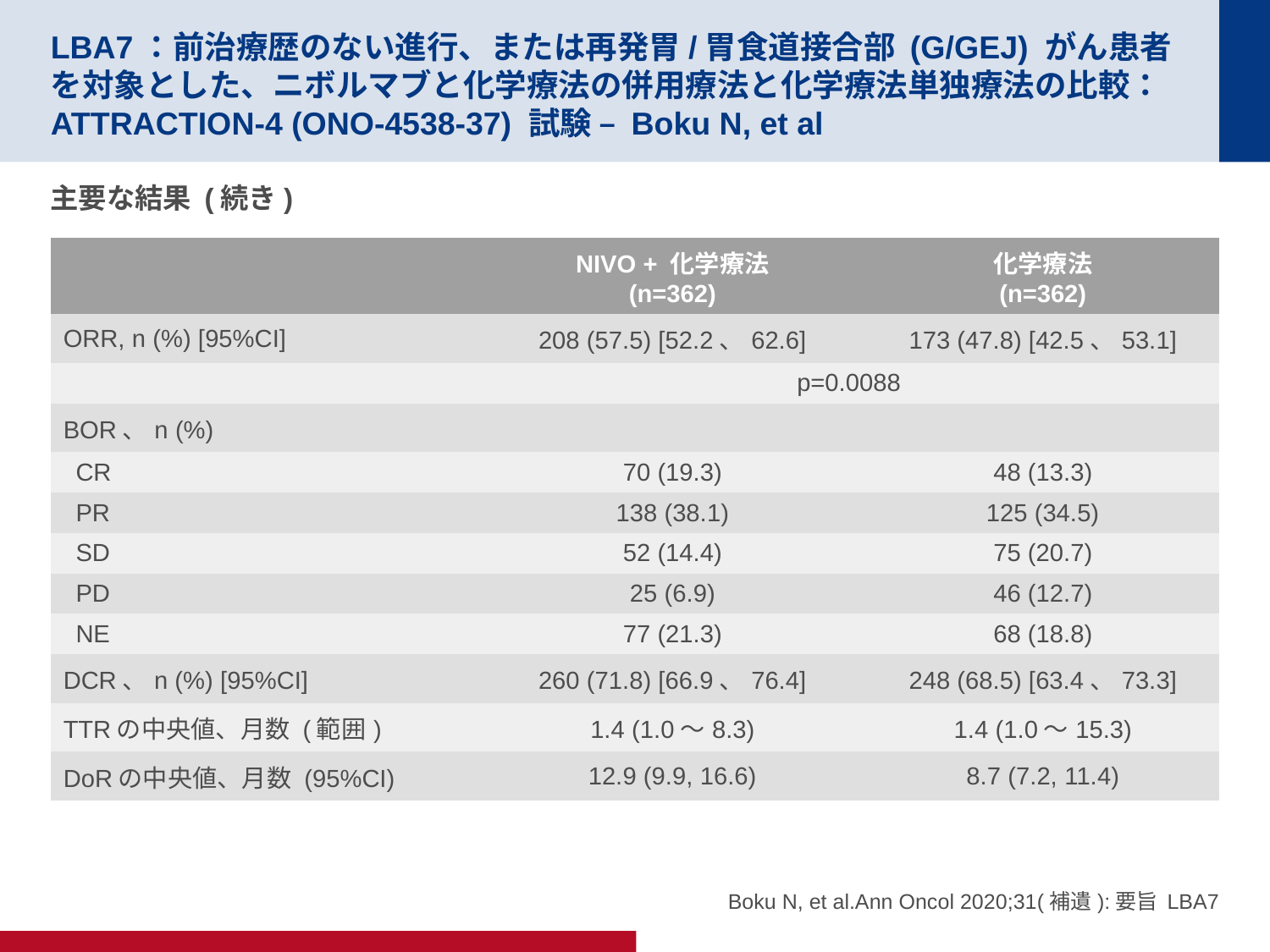

# LBA7：前治療歴のない進行、または再発胃/胃食道接合部 (G/GEJ) がん患者を対象とした、ニボルマブと化学療法の併用療法と化学療法単独療法の比較：ATTRACTION-4 (ONO-4538-37) 試験 – Boku N, et al
主要な結果 (続き)
|  | NIVO + 化学療法 (n=362) | 化学療法 (n=362) |
| --- | --- | --- |
| ORR, n (%) [95%CI] | 208 (57.5) [52.2、62.6] | 173 (47.8) [42.5、53.1] |
|  | p=0.0088 |  |
| BOR、n (%) |  |  |
| CR | 70 (19.3) | 48 (13.3) |
| PR | 138 (38.1) | 125 (34.5) |
| SD | 52 (14.4) | 75 (20.7) |
| PD | 25 (6.9) | 46 (12.7) |
| NE | 77 (21.3) | 68 (18.8) |
| DCR、n (%) [95%CI] | 260 (71.8) [66.9、76.4] | 248 (68.5) [63.4、73.3] |
| TTRの中央値、月数 (範囲) | 1.4 (1.0～8.3) | 1.4 (1.0～15.3) |
| DoRの中央値、月数 (95%CI) | 12.9 (9.9, 16.6) | 8.7 (7.2, 11.4) |
Boku N, et al.Ann Oncol 2020;31(補遺):要旨 LBA7